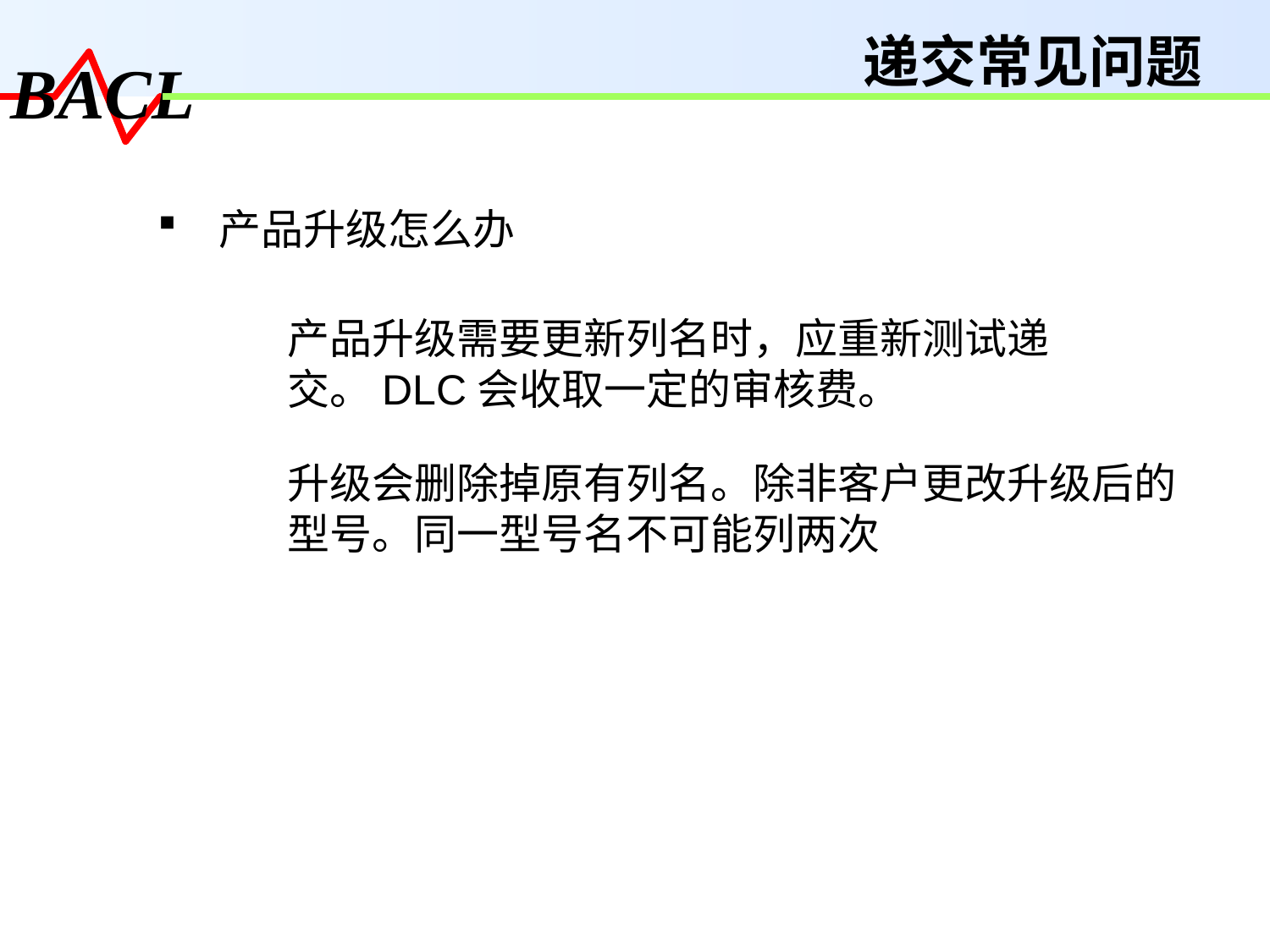

递交常见问题
产品升级怎么办
产品升级需要更新列名时，应重新测试递交。DLC会收取一定的审核费。
升级会删除掉原有列名。除非客户更改升级后的型号。同一型号名不可能列两次